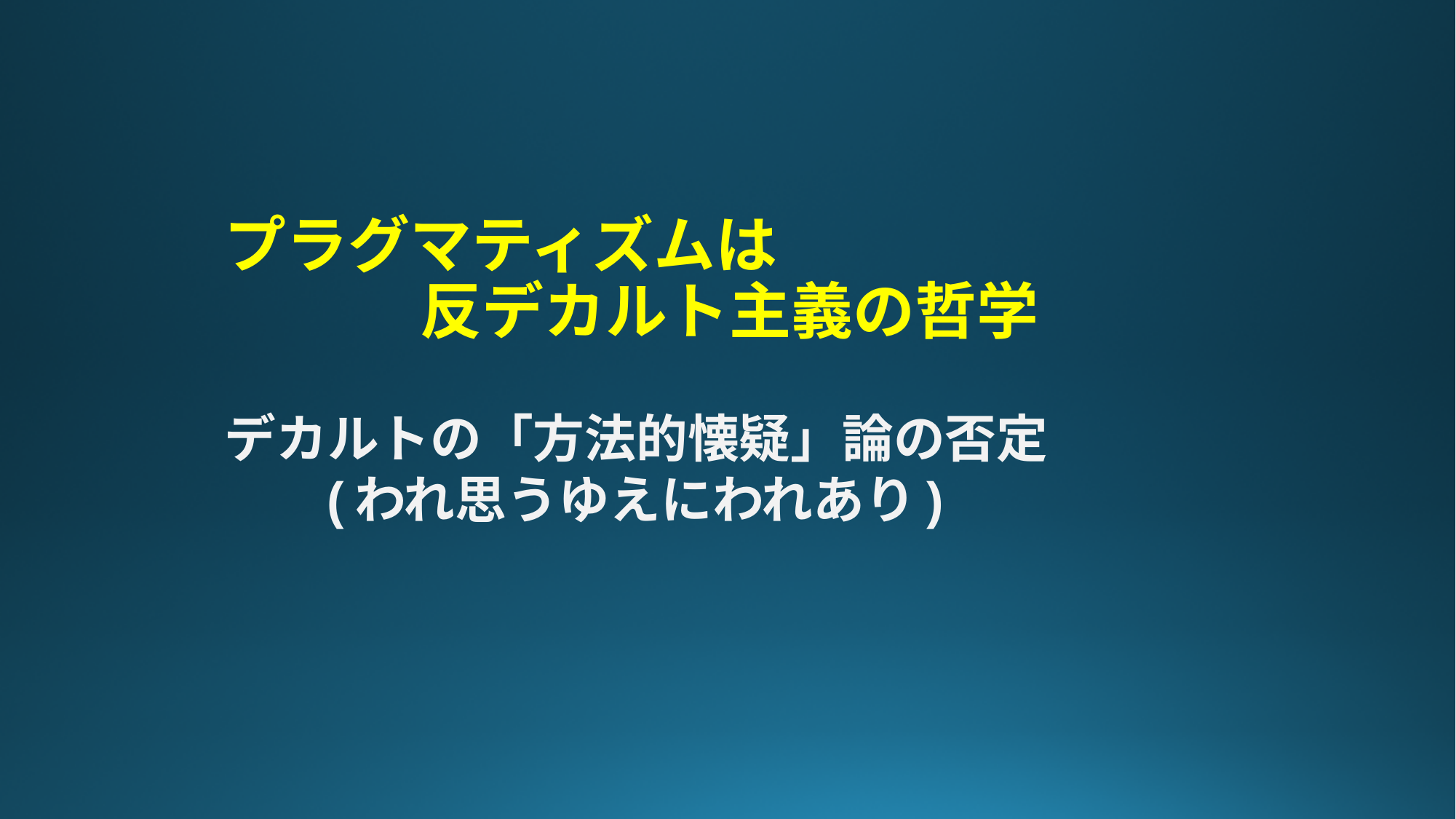

# プラグマティズムは 　　　　　反デカルト主義の哲学　　　　 　 　　デカルトの「方法的懐疑」論の否定 　　　　(われ思うゆえにわれあり)